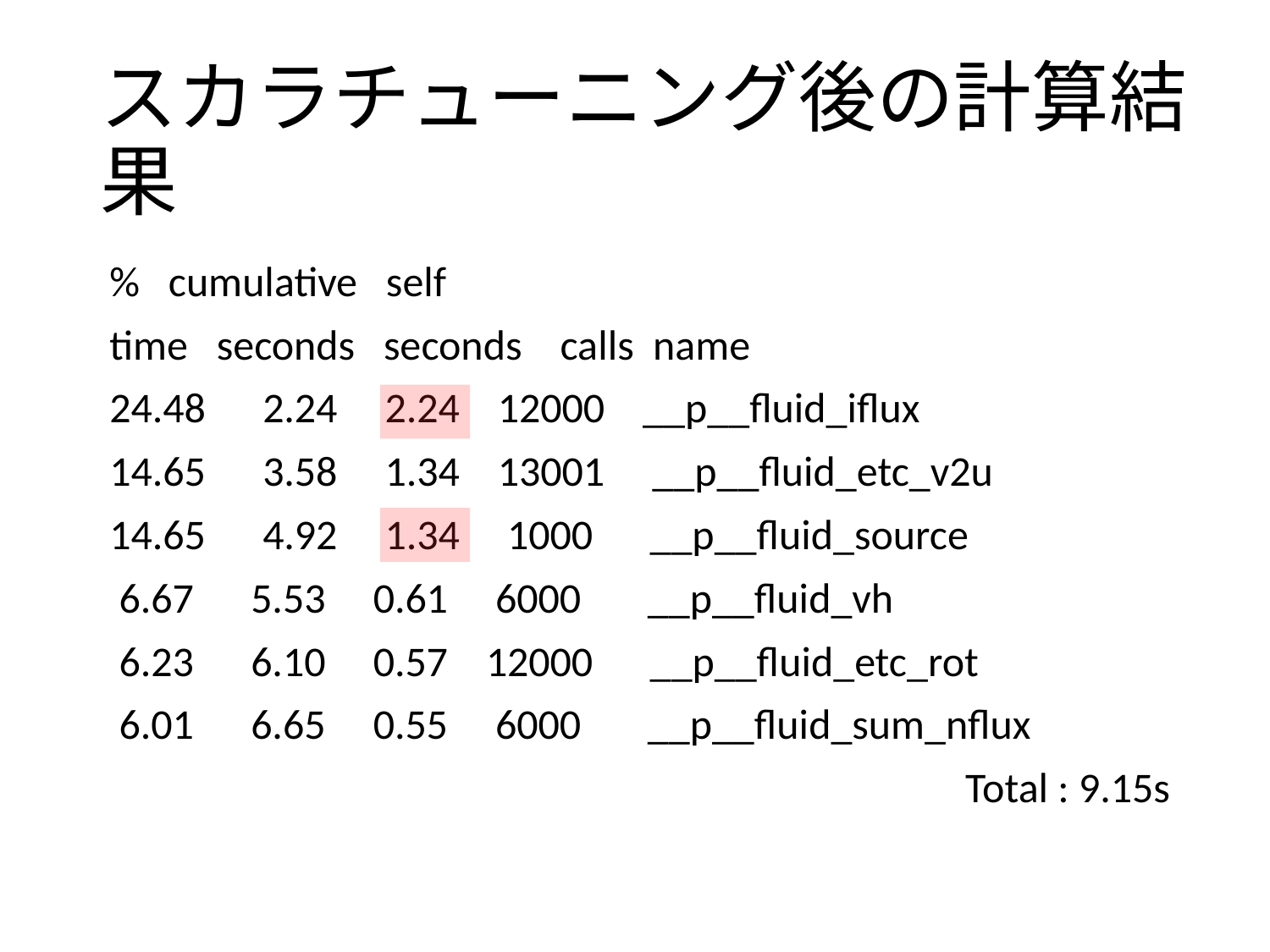

# スカラチューニング後の計算結果
 %   cumulative   self
 time   seconds   seconds    calls  name
 24.48      2.24     2.24    12000    __p__fluid_iflux
 14.65      3.58     1.34    13001     __p__fluid_etc_v2u
 14.65      4.92     1.34     1000      __p__fluid_source
  6.67      5.53     0.61     6000       __p__fluid_vh
  6.23      6.10     0.57    12000      __p__fluid_etc_rot
  6.01      6.65     0.55     6000       __p__fluid_sum_nflux
Total : 9.15s